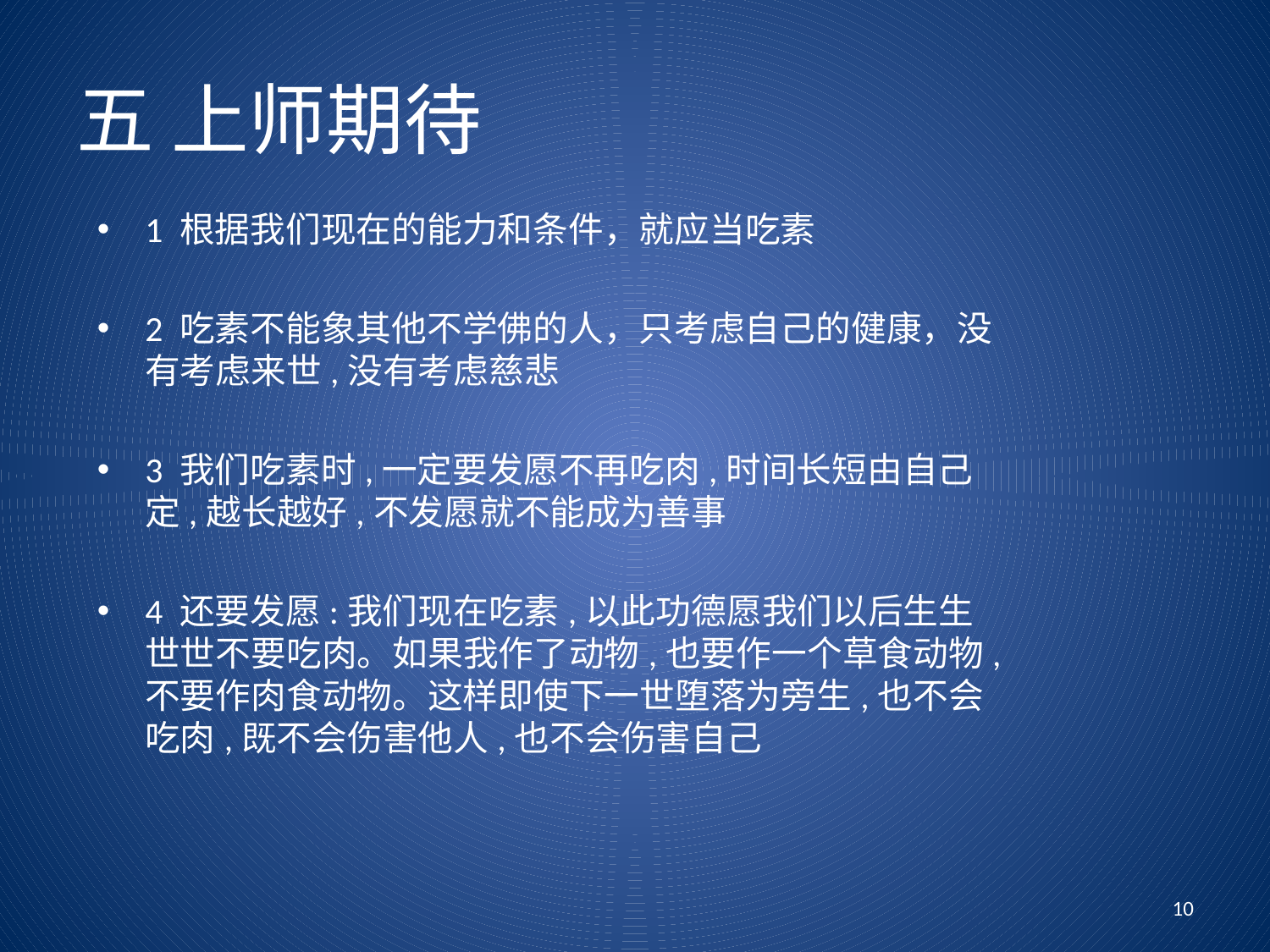

# 五 上师期待
1 根据我们现在的能力和条件，就应当吃素

2 吃素不能象其他不学佛的人，只考虑自己的健康，没有考虑来世,没有考虑慈悲

3 我们吃素时,一定要发愿不再吃肉,时间长短由自己定,越长越好,不发愿就不能成为善事

4 还要发愿:我们现在吃素,以此功德愿我们以后生生世世不要吃肉。如果我作了动物,也要作一个草食动物,不要作肉食动物。这样即使下一世堕落为旁生,也不会吃肉,既不会伤害他人,也不会伤害自己

10